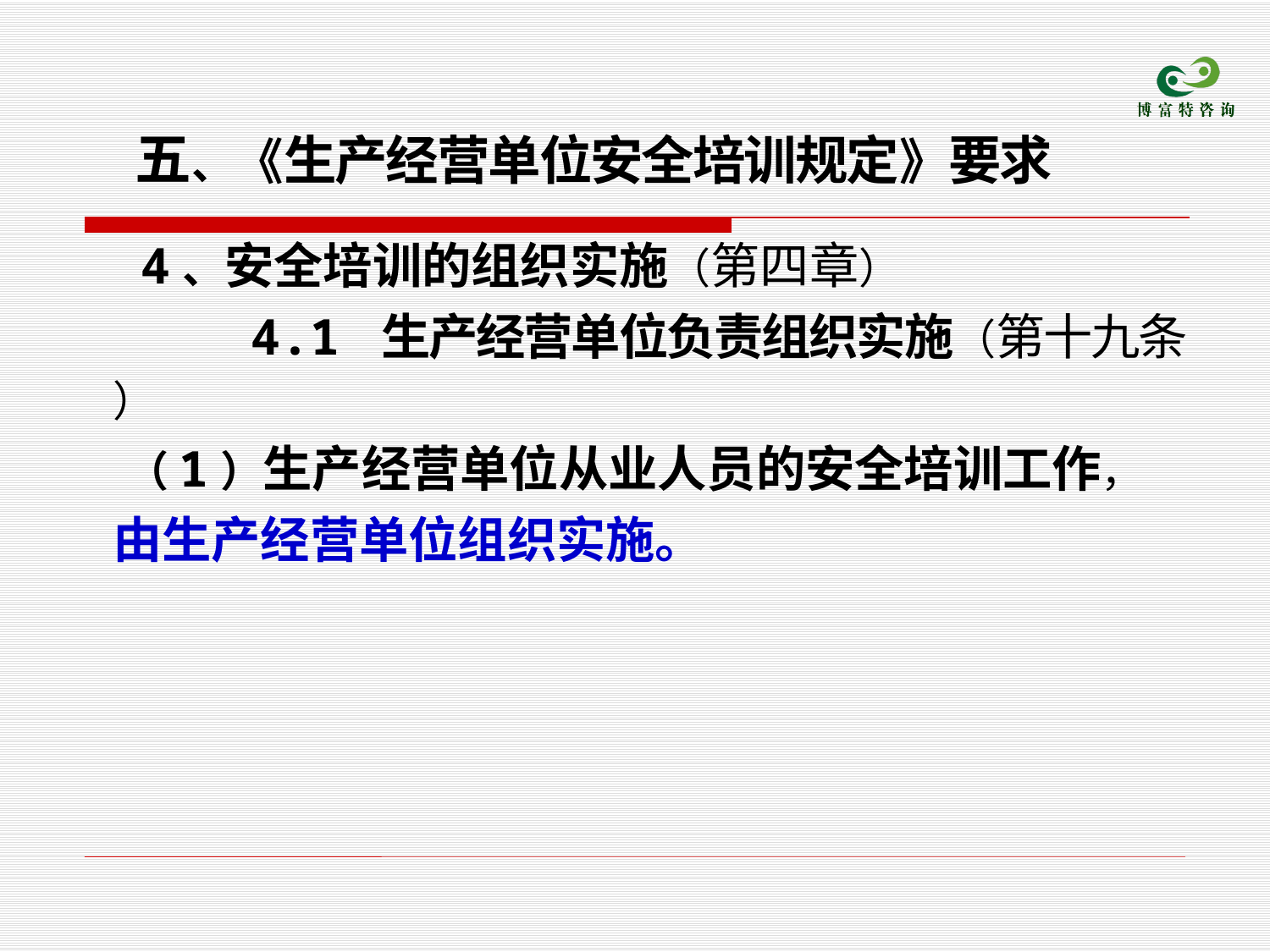

五、《生产经营单位安全培训规定》要求
　      4、安全培训的组织实施（第四章）
        4.1 生产经营单位负责组织实施（第十九条 ）
      （1）生产经营单位从业人员的安全培训工作，由生产经营单位组织实施。